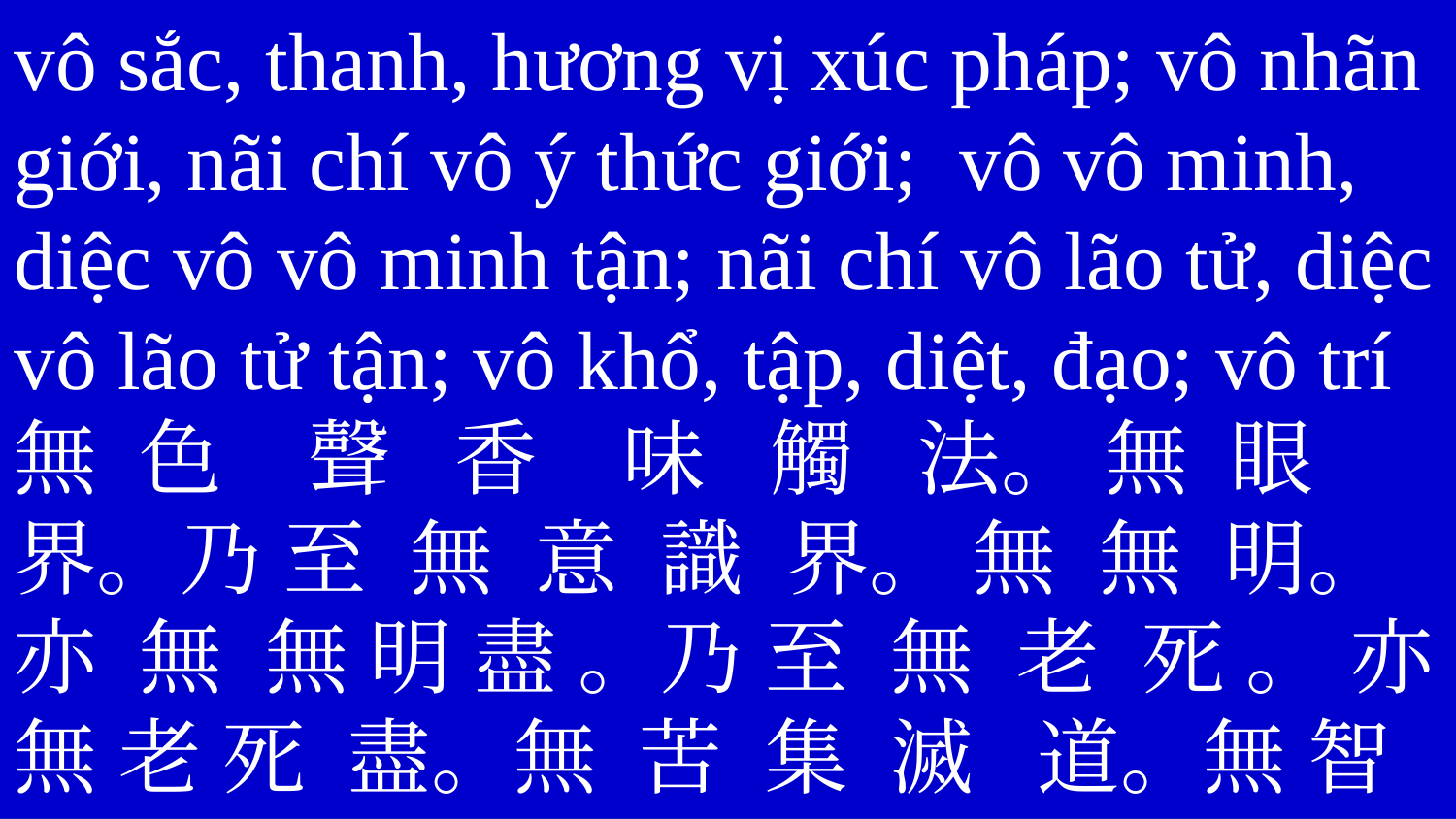

vô sắc, thanh, hương vị xúc pháp; vô nhãn
giới, nãi chí vô ý thức giới;  vô vô minh,
diệc vô vô minh tận; nãi chí vô lão tử, diệc
vô lão tử tận; vô khổ, tập, diệt, đạo; vô trí
無  色    聲   香    味   觸   法。 無  眼
界。乃 至  無  意  識  界。 無  無  明。
亦  無  無 明 盡 。乃 至  無  老  死 。 亦
無 老 死  盡。無  苦  集  滅   道。無 智